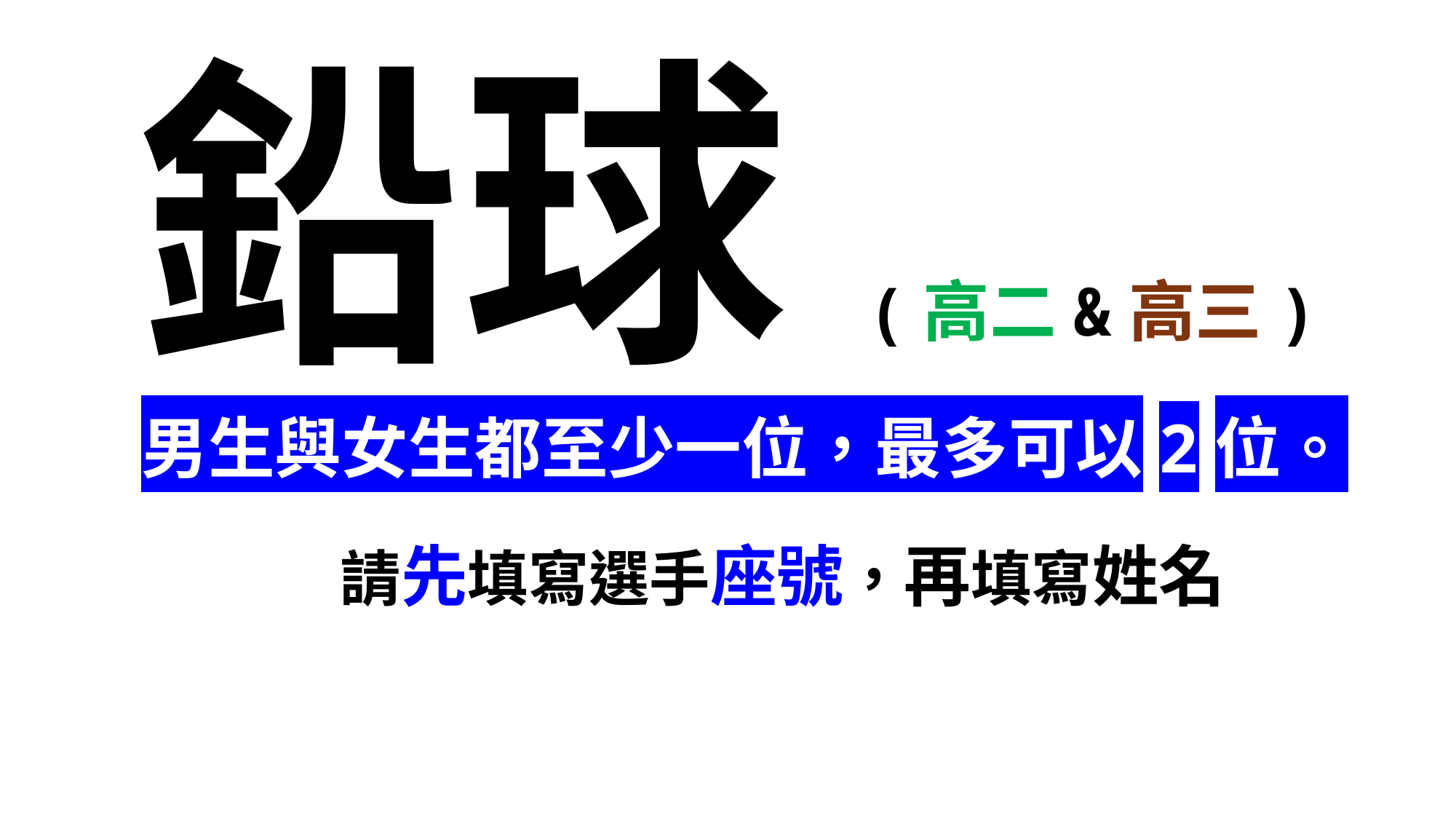

# 鉛球(高二&高三)
男生與女生都至少一位，最多可以2位。
請先填寫選手座號，再填寫姓名